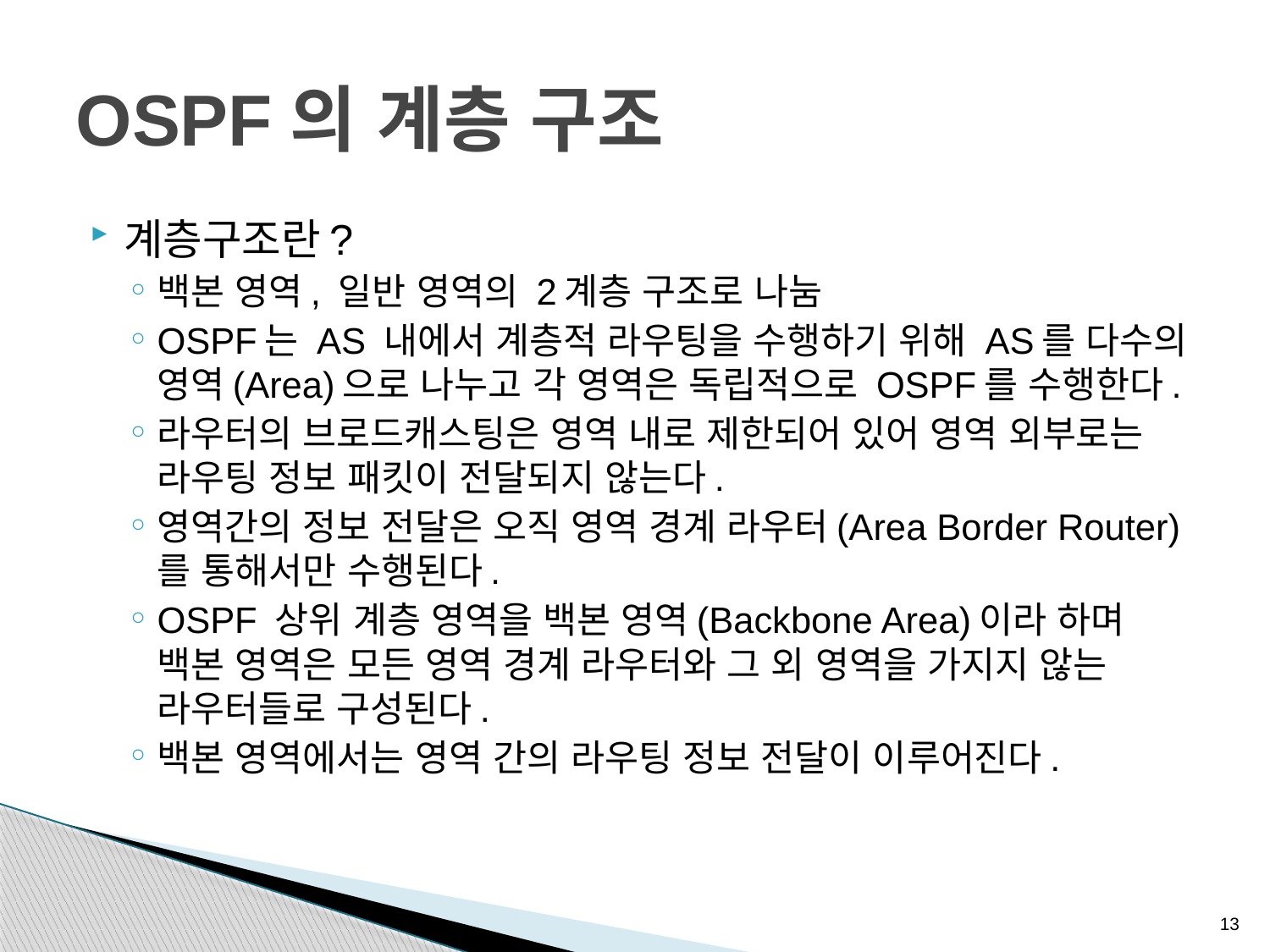

# OSPF의 계층 구조
계층구조란?
백본 영역, 일반 영역의 2계층 구조로 나눔
OSPF는 AS 내에서 계층적 라우팅을 수행하기 위해 AS를 다수의 영역(Area)으로 나누고 각 영역은 독립적으로 OSPF를 수행한다.
라우터의 브로드캐스팅은 영역 내로 제한되어 있어 영역 외부로는 라우팅 정보 패킷이 전달되지 않는다.
영역간의 정보 전달은 오직 영역 경계 라우터(Area Border Router)를 통해서만 수행된다.
OSPF 상위 계층 영역을 백본 영역(Backbone Area)이라 하며 백본 영역은 모든 영역 경계 라우터와 그 외 영역을 가지지 않는 라우터들로 구성된다.
백본 영역에서는 영역 간의 라우팅 정보 전달이 이루어진다.

13